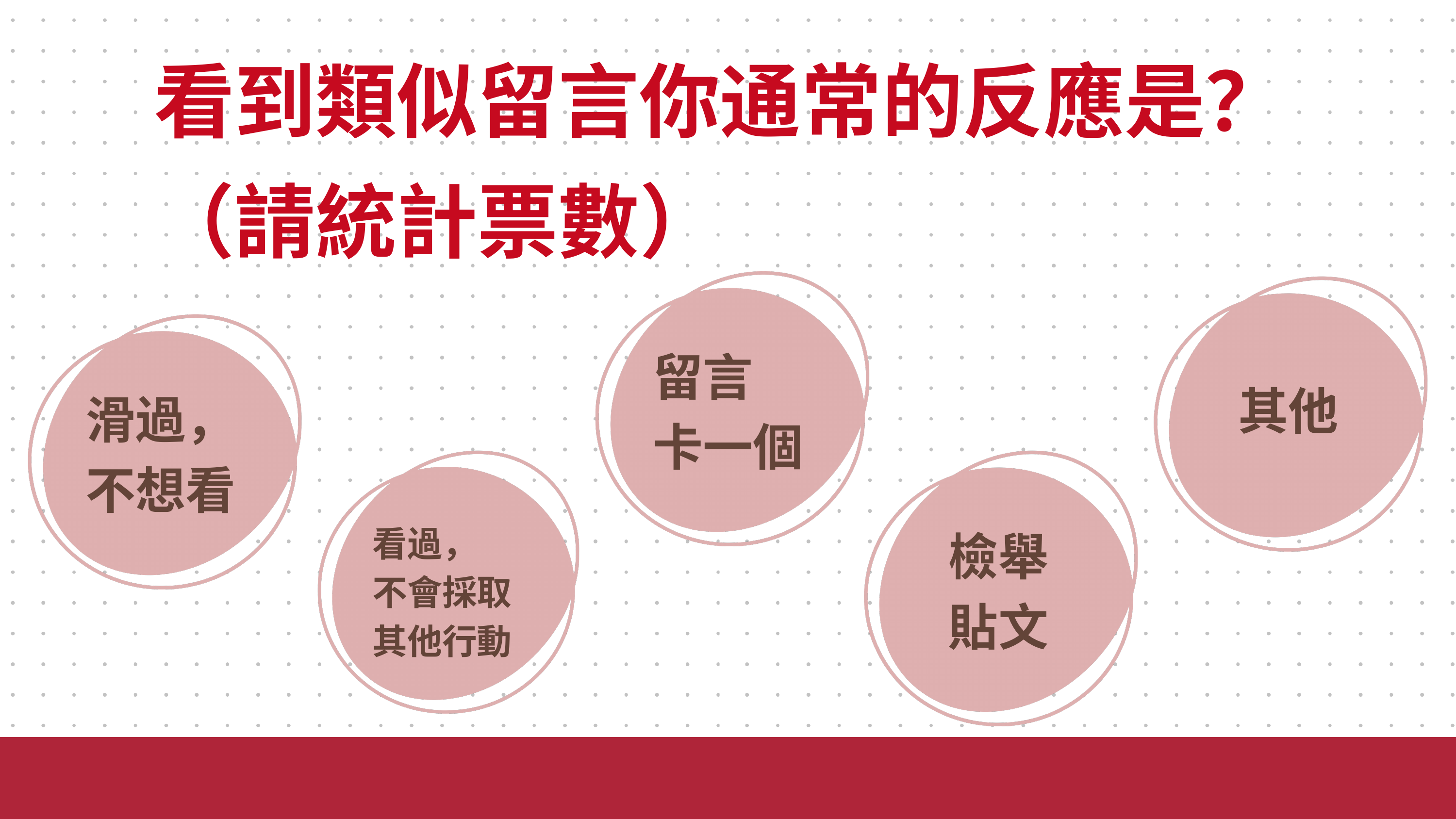

看到類似留言你通常的反應是？
（請統計票數）

留言
卡一個
其他
滑過，
不想看

看過，
不會採取
其他行動
檢舉
貼文